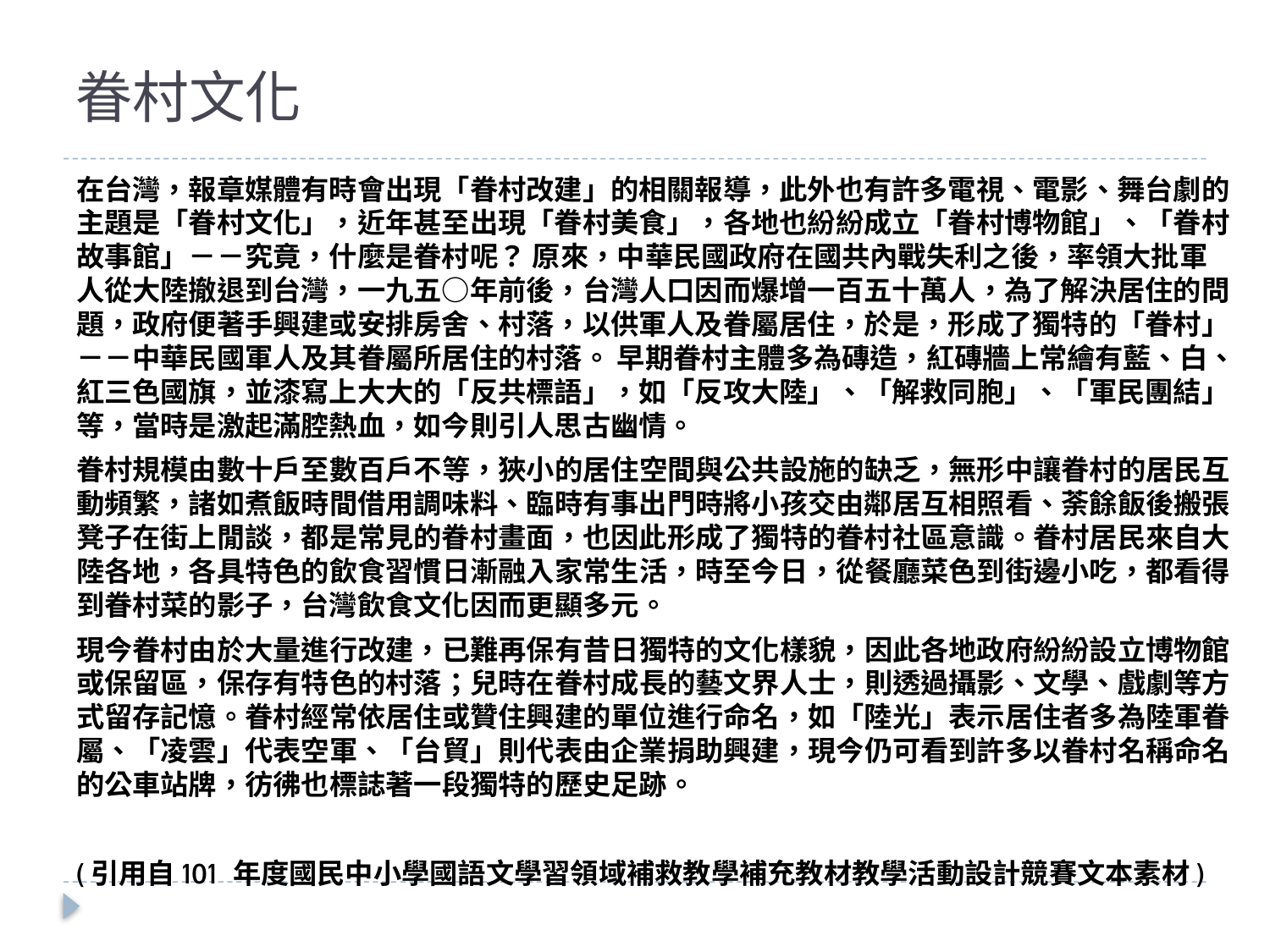

# 眷村文化
在台灣，報章媒體有時會出現「眷村改建」的相關報導，此外也有許多電視、電影、舞台劇的主題是「眷村文化」，近年甚至出現「眷村美食」，各地也紛紛成立「眷村博物館」、「眷村故事館」－－究竟，什麼是眷村呢？ 原來，中華民國政府在國共內戰失利之後，率領大批軍人從大陸撤退到台灣，一九五○年前後，台灣人口因而爆增一百五十萬人，為了解決居住的問題，政府便著手興建或安排房舍、村落，以供軍人及眷屬居住，於是，形成了獨特的「眷村」－－中華民國軍人及其眷屬所居住的村落。 早期眷村主體多為磚造，紅磚牆上常繪有藍、白、紅三色國旗，並漆寫上大大的「反共標語」，如「反攻大陸」、「解救同胞」、「軍民團結」等，當時是激起滿腔熱血，如今則引人思古幽情。
眷村規模由數十戶至數百戶不等，狹小的居住空間與公共設施的缺乏，無形中讓眷村的居民互動頻繁，諸如煮飯時間借用調味料、臨時有事出門時將小孩交由鄰居互相照看、荼餘飯後搬張凳子在街上閒談，都是常見的眷村畫面，也因此形成了獨特的眷村社區意識。眷村居民來自大陸各地，各具特色的飲食習慣日漸融入家常生活，時至今日，從餐廳菜色到街邊小吃，都看得到眷村菜的影子，台灣飲食文化因而更顯多元。
現今眷村由於大量進行改建，已難再保有昔日獨特的文化樣貌，因此各地政府紛紛設立博物館或保留區，保存有特色的村落；兒時在眷村成長的藝文界人士，則透過攝影、文學、戲劇等方式留存記憶。眷村經常依居住或贊住興建的單位進行命名，如「陸光」表示居住者多為陸軍眷屬、「凌雲」代表空軍、「台貿」則代表由企業捐助興建，現今仍可看到許多以眷村名稱命名的公車站牌，彷彿也標誌著一段獨特的歷史足跡。

(引用自101 年度國民中小學國語文學習領域補救教學補充教材教學活動設計競賽文本素材)